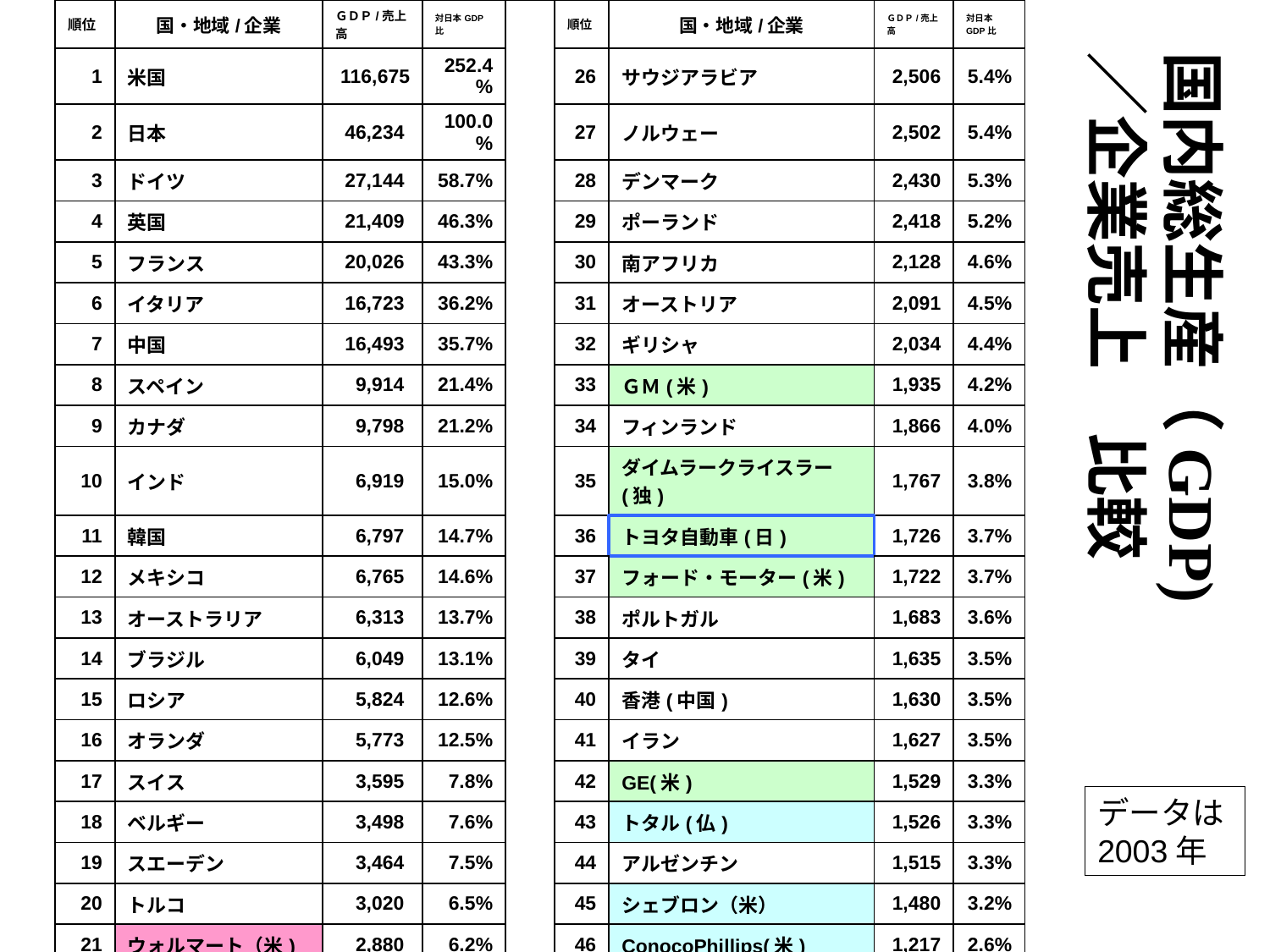

| 順位 | 国・地域/企業 | ＧＤＰ/売上高 | 対日本GDP比 |  | 順位 | 国・地域/企業 | ＧＤＰ/売上高 | 対日本GDP比 |
| --- | --- | --- | --- | --- | --- | --- | --- | --- |
| 1 | 米国 | 116,675 | 252.4% |  | 26 | サウジアラビア | 2,506 | 5.4% |
| 2 | 日本 | 46,234 | 100.0% |  | 27 | ノルウェー | 2,502 | 5.4% |
| 3 | ドイツ | 27,144 | 58.7% |  | 28 | デンマーク | 2,430 | 5.3% |
| 4 | 英国 | 21,409 | 46.3% |  | 29 | ポーランド | 2,418 | 5.2% |
| 5 | フランス | 20,026 | 43.3% |  | 30 | 南アフリカ | 2,128 | 4.6% |
| 6 | イタリア | 16,723 | 36.2% |  | 31 | オーストリア | 2,091 | 4.5% |
| 7 | 中国 | 16,493 | 35.7% |  | 32 | ギリシャ | 2,034 | 4.4% |
| 8 | スペイン | 9,914 | 21.4% |  | 33 | ＧＭ(米) | 1,935 | 4.2% |
| 9 | カナダ | 9,798 | 21.2% |  | 34 | フィンランド | 1,866 | 4.0% |
| 10 | インド | 6,919 | 15.0% |  | 35 | ダイムラークライスラー(独) | 1,767 | 3.8% |
| 11 | 韓国 | 6,797 | 14.7% |  | 36 | トヨタ自動車(日) | 1,726 | 3.7% |
| 12 | メキシコ | 6,765 | 14.6% |  | 37 | フォード・モーター(米) | 1,722 | 3.7% |
| 13 | オーストラリア | 6,313 | 13.7% |  | 38 | ポルトガル | 1,683 | 3.6% |
| 14 | ブラジル | 6,049 | 13.1% |  | 39 | タイ | 1,635 | 3.5% |
| 15 | ロシア | 5,824 | 12.6% |  | 40 | 香港(中国) | 1,630 | 3.5% |
| 16 | オランダ | 5,773 | 12.5% |  | 41 | イラン | 1,627 | 3.5% |
| 17 | スイス | 3,595 | 7.8% |  | 42 | GE(米) | 1,529 | 3.3% |
| 18 | ベルギー | 3,498 | 7.6% |  | 43 | トタル(仏) | 1,526 | 3.3% |
| 19 | スエーデン | 3,464 | 7.5% |  | 44 | アルゼンチン | 1,515 | 3.3% |
| 20 | トルコ | 3,020 | 6.5% |  | 45 | シェブロン（米） | 1,480 | 3.2% |
| 21 | ウォルマート（米) | 2,880 | 6.2% |  | 46 | ConocoPhillips(米) | 1,217 | 2.6% |
| 22 | ＢＰ(英) | 2,851 | 6.2% |  | 47 | AXA （仏） | 1,216 | 2.6% |
| 23 | エクソンモービル(米) | 2,708 | 5.9% |  | 48 | Allianz (独) | 1,189 | 2.6% |
| 24 | シェル(英蘭) | 2,652 | 5.7% |  | 49 | マレーシア | 1,178 | 2.5% |
| 25 | インドネシア | 2,576 | 5.6% |  | 50 | イスラエル | 1,175 | 2.5% |
国内総生産（GDP)／企業売上　比較
データは
2003年